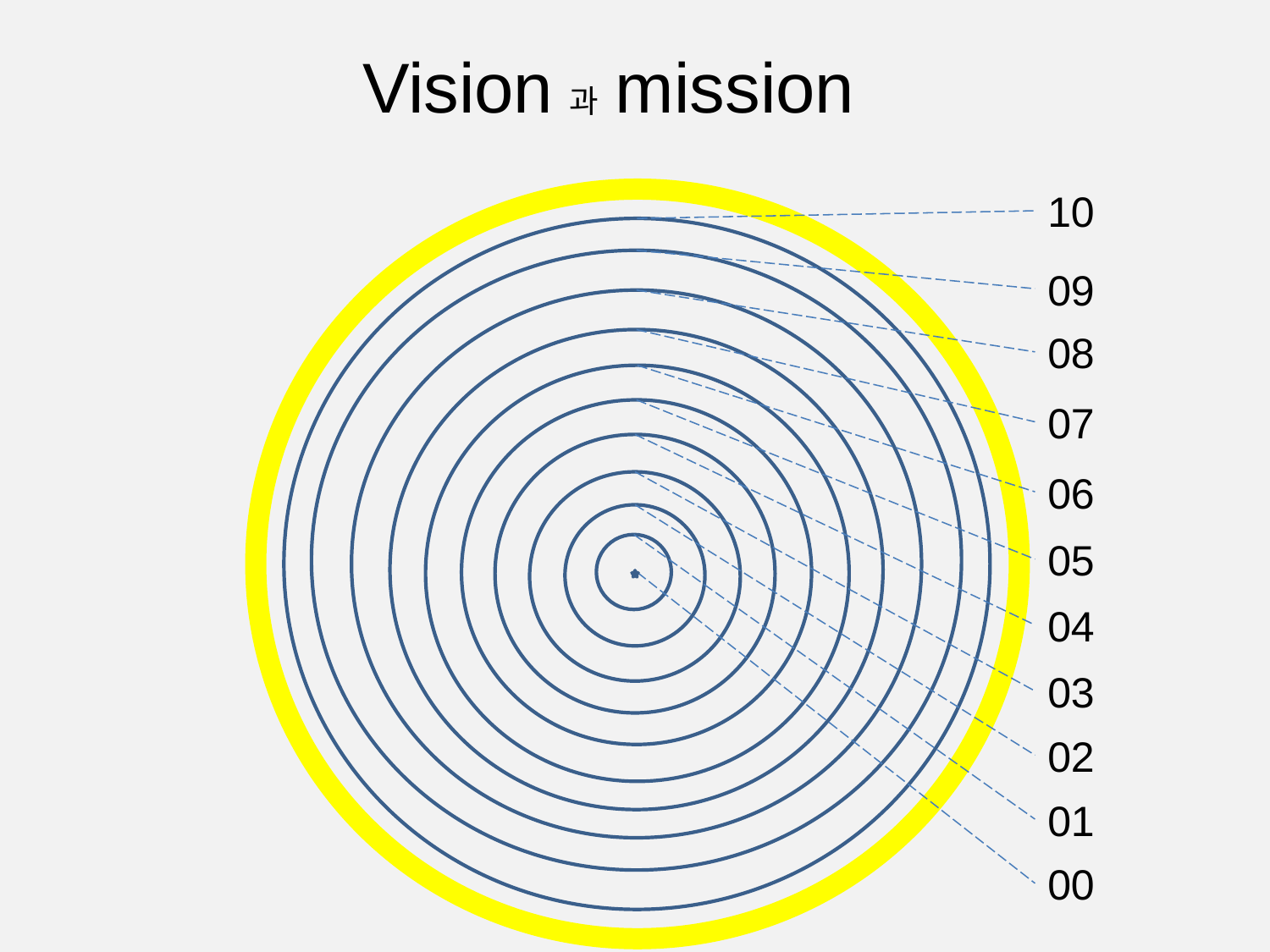

Vision 과 mission
10
09
08
07

06
05
04

03
02
01

00